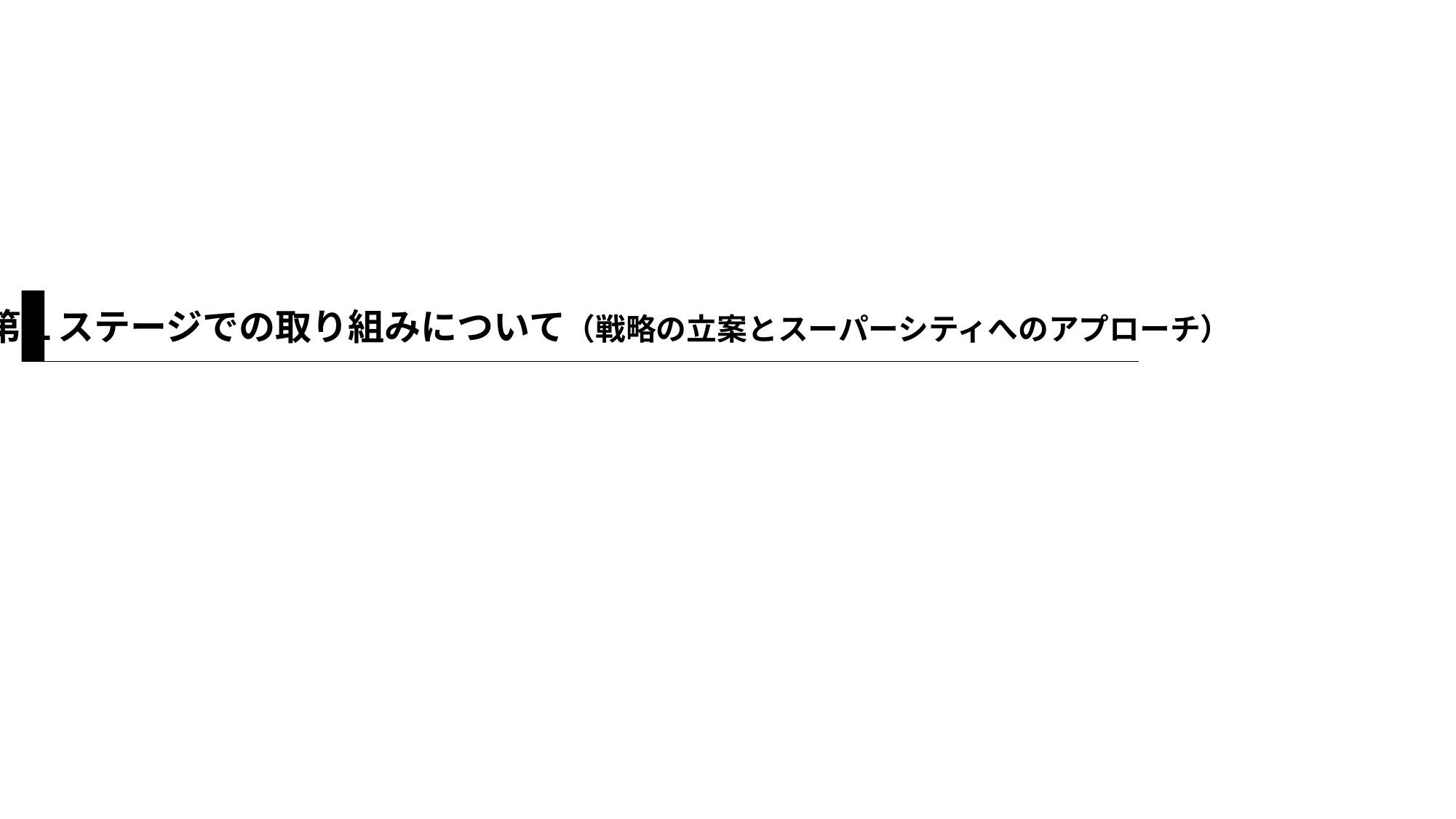

第１ステージでの取り組みについて（戦略の立案とスーパーシティへのアプローチ）